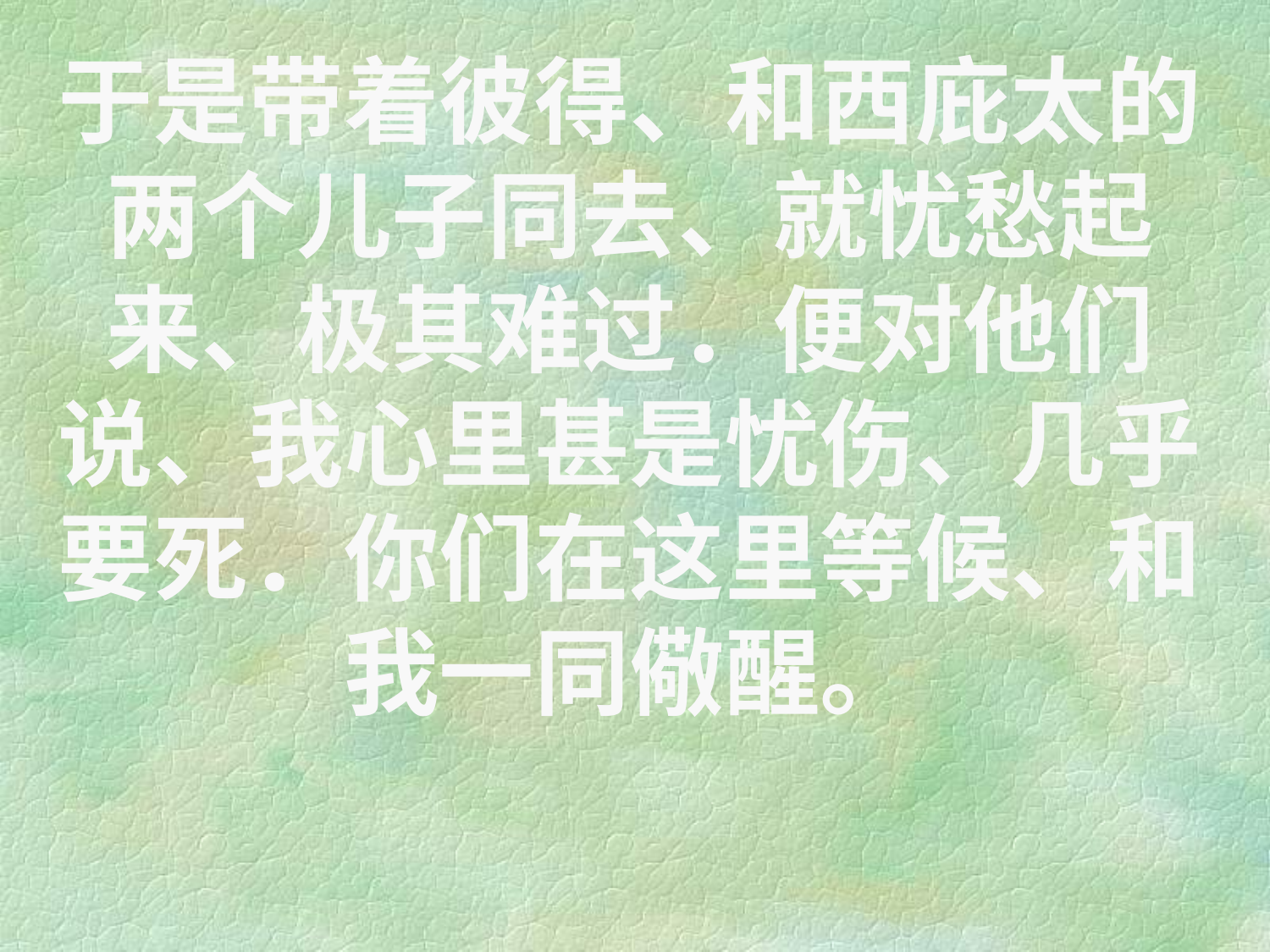

于是带着彼得、和西庇太的两个儿子同去、就忧愁起来、极其难过．便对他们说、我心里甚是忧伤、几乎要死．你们在这里等候、和我一同儆醒。